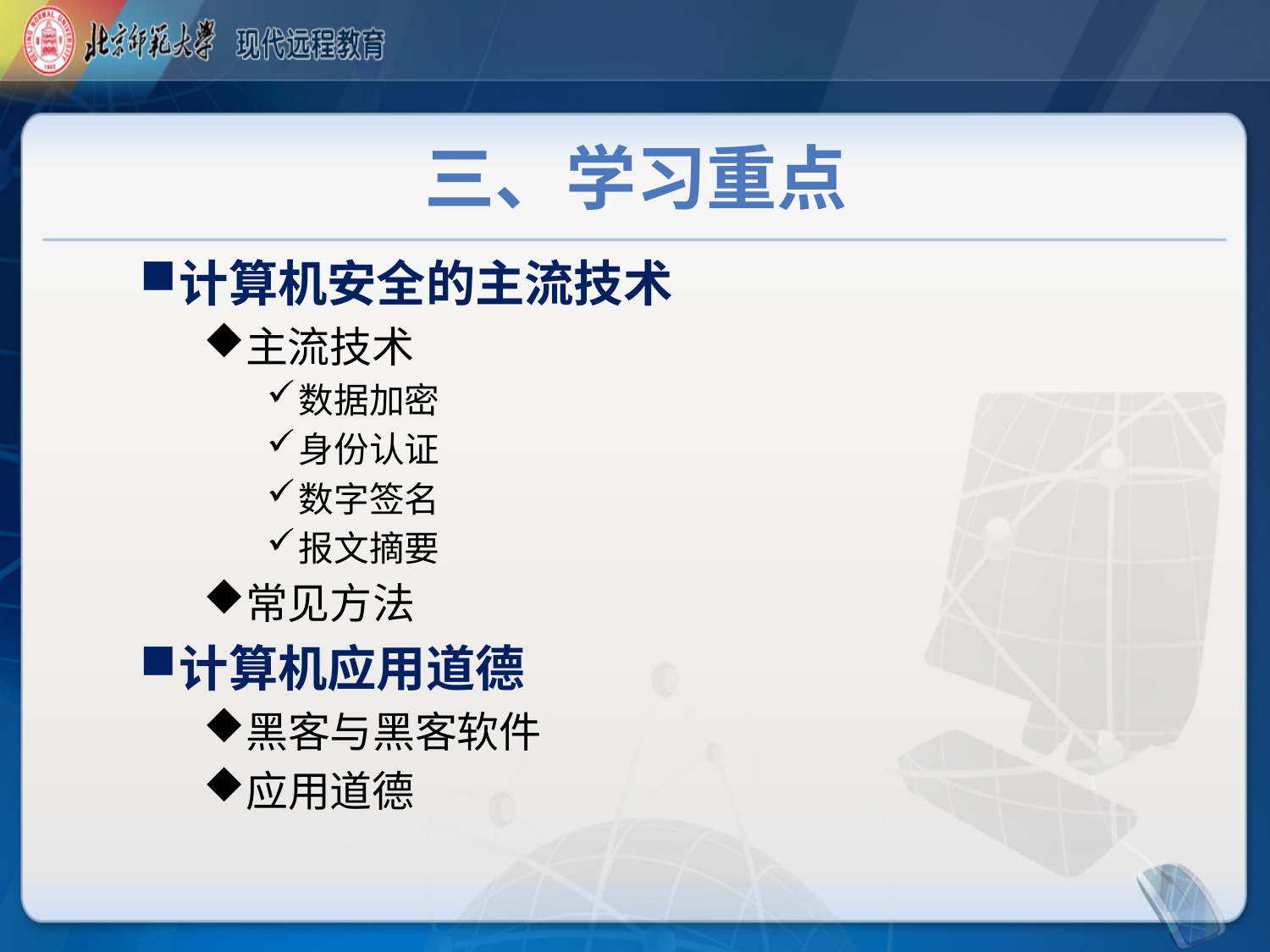

# 三、学习重点
计算机安全的主流技术
主流技术
数据加密
身份认证
数字签名
报文摘要
常见方法
计算机应用道德
黑客与黑客软件
应用道德